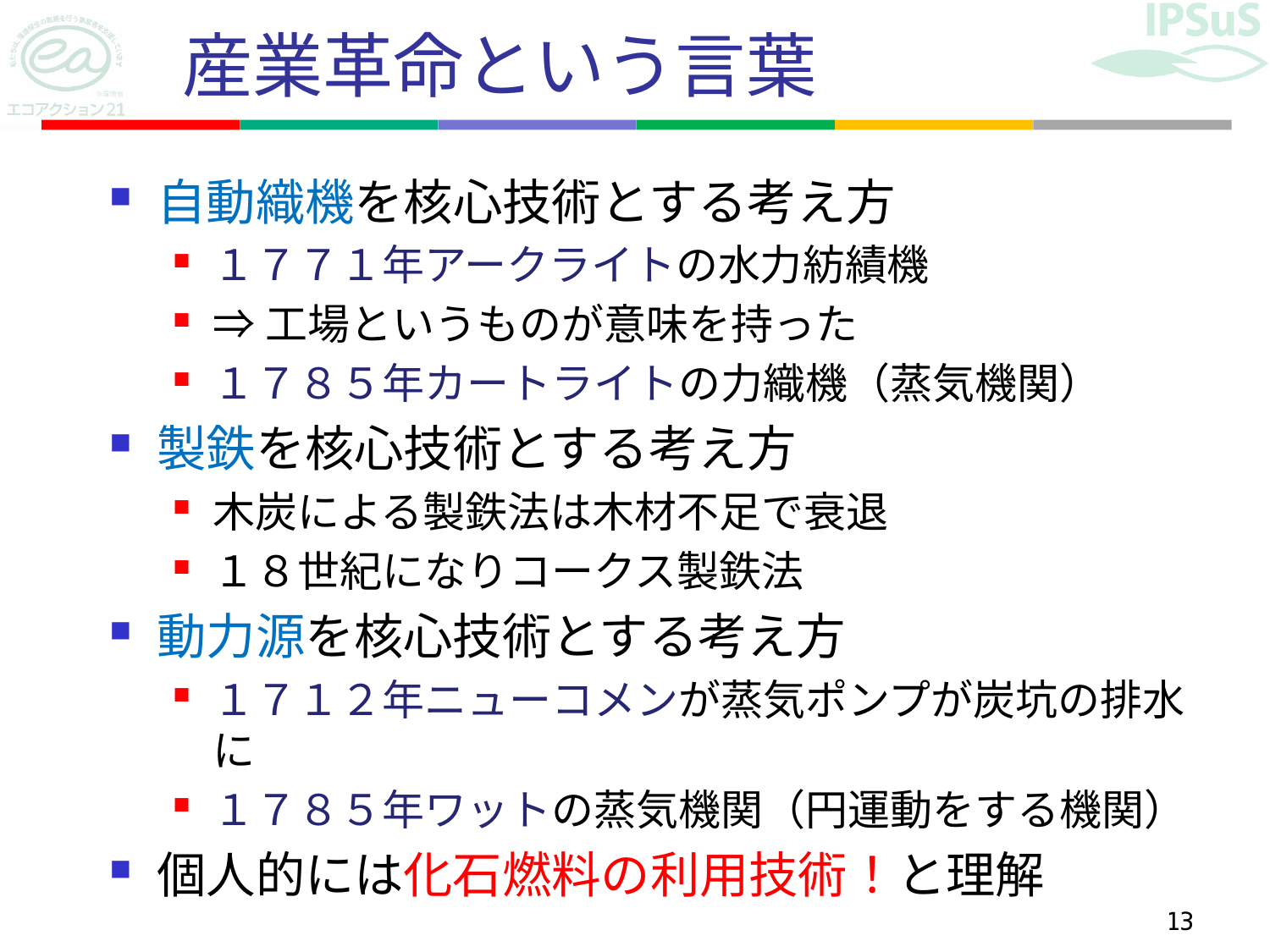

# 産業革命という言葉

自動織機を核心技術とする考え方
１７７１年アークライトの水力紡績機
⇒工場というものが意味を持った
１７８５年カートライトの力織機（蒸気機関）
製鉄を核心技術とする考え方
木炭による製鉄法は木材不足で衰退
１８世紀になりコークス製鉄法
動力源を核心技術とする考え方
１７１２年ニューコメンが蒸気ポンプが炭坑の排水に
１７８５年ワットの蒸気機関（円運動をする機関）
個人的には化石燃料の利用技術！と理解
13